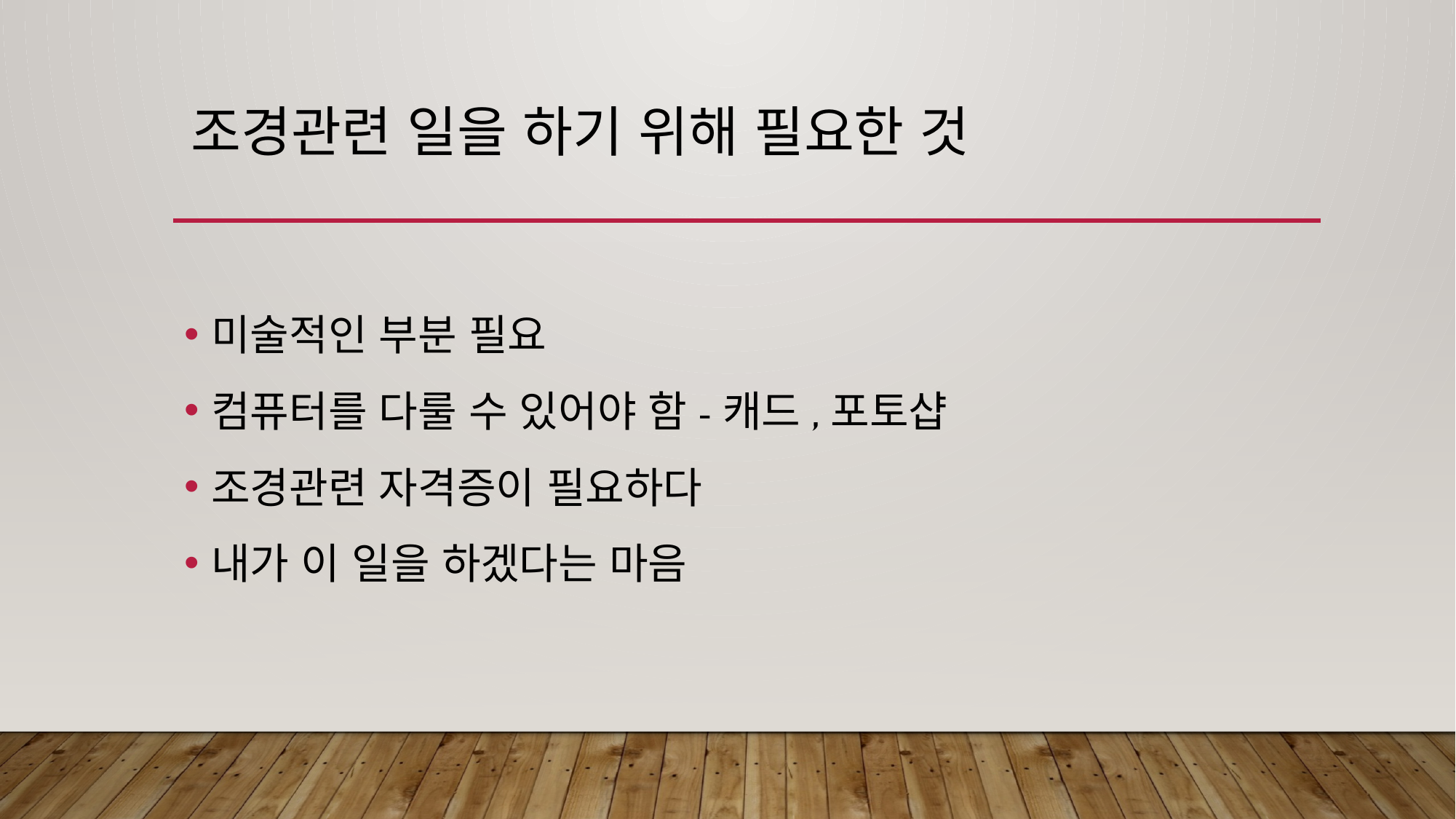

# 조경관련 일을 하기 위해 필요한 것

미술적인 부분 필요
컴퓨터를 다룰 수 있어야 함-캐드,포토샵
조경관련 자격증이 필요하다
내가 이 일을 하겠다는 마음